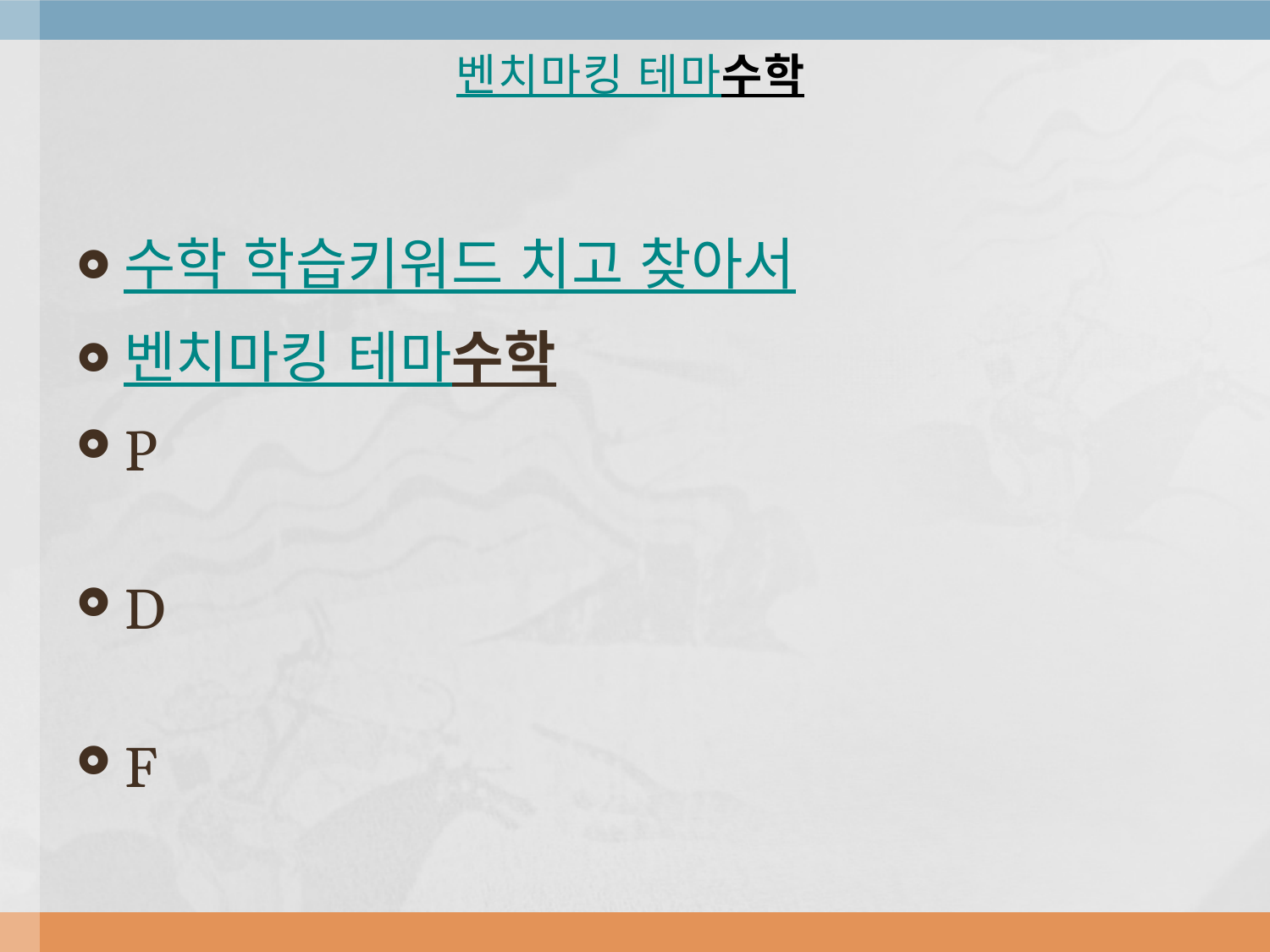

# 벤치마킹 테마수학
수학 학습키워드 치고 찾아서
벤치마킹 테마수학
P

D

F